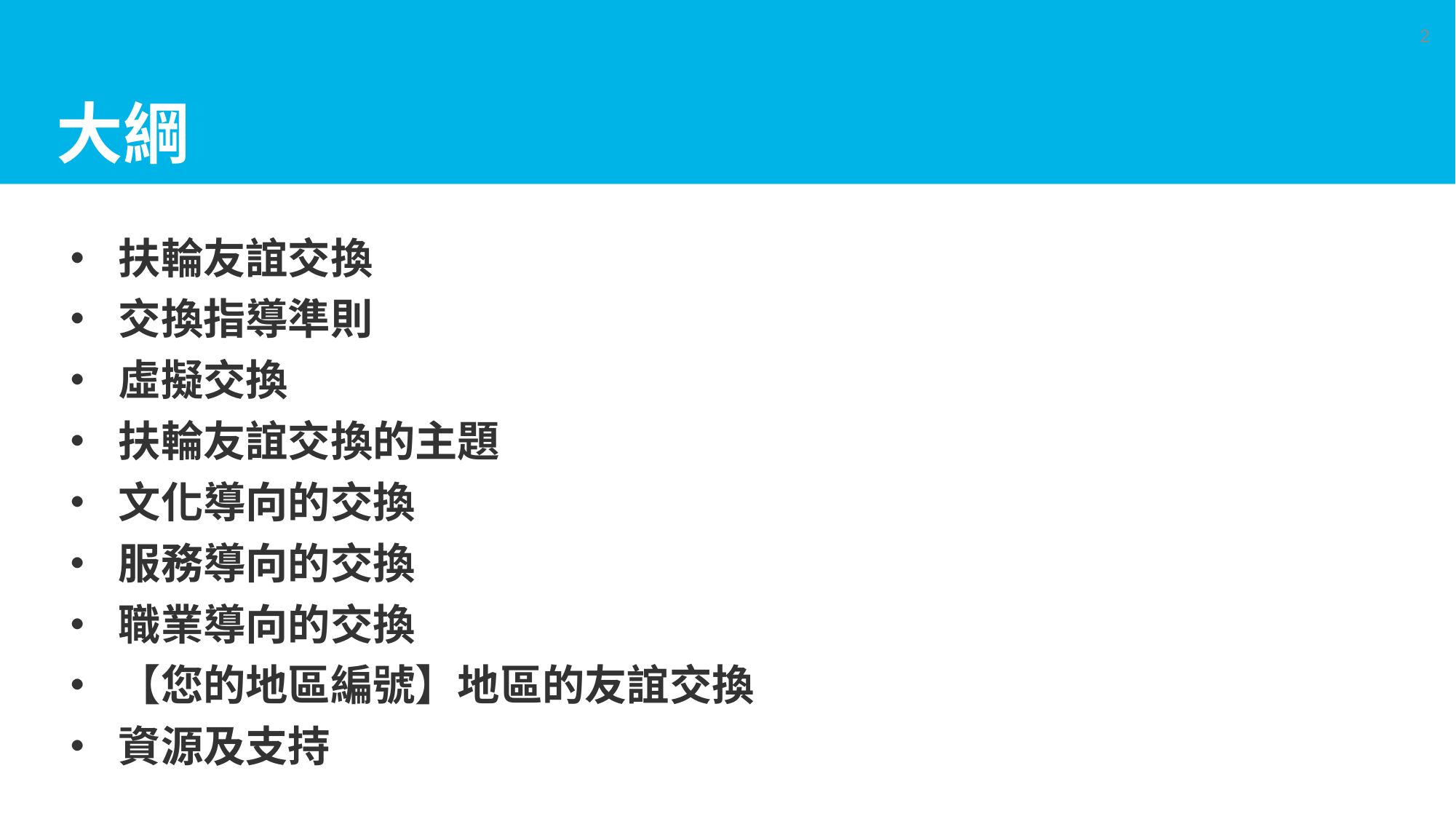

# 大綱
2
• 扶輪友誼交換
• 交換指導準則
• 虛擬交換
• 扶輪友誼交換的主題
• 文化導向的交換
• 服務導向的交換
• 職業導向的交換
• 【您的地區編號】地區的友誼交換
• 資源及支持

Resources and Support